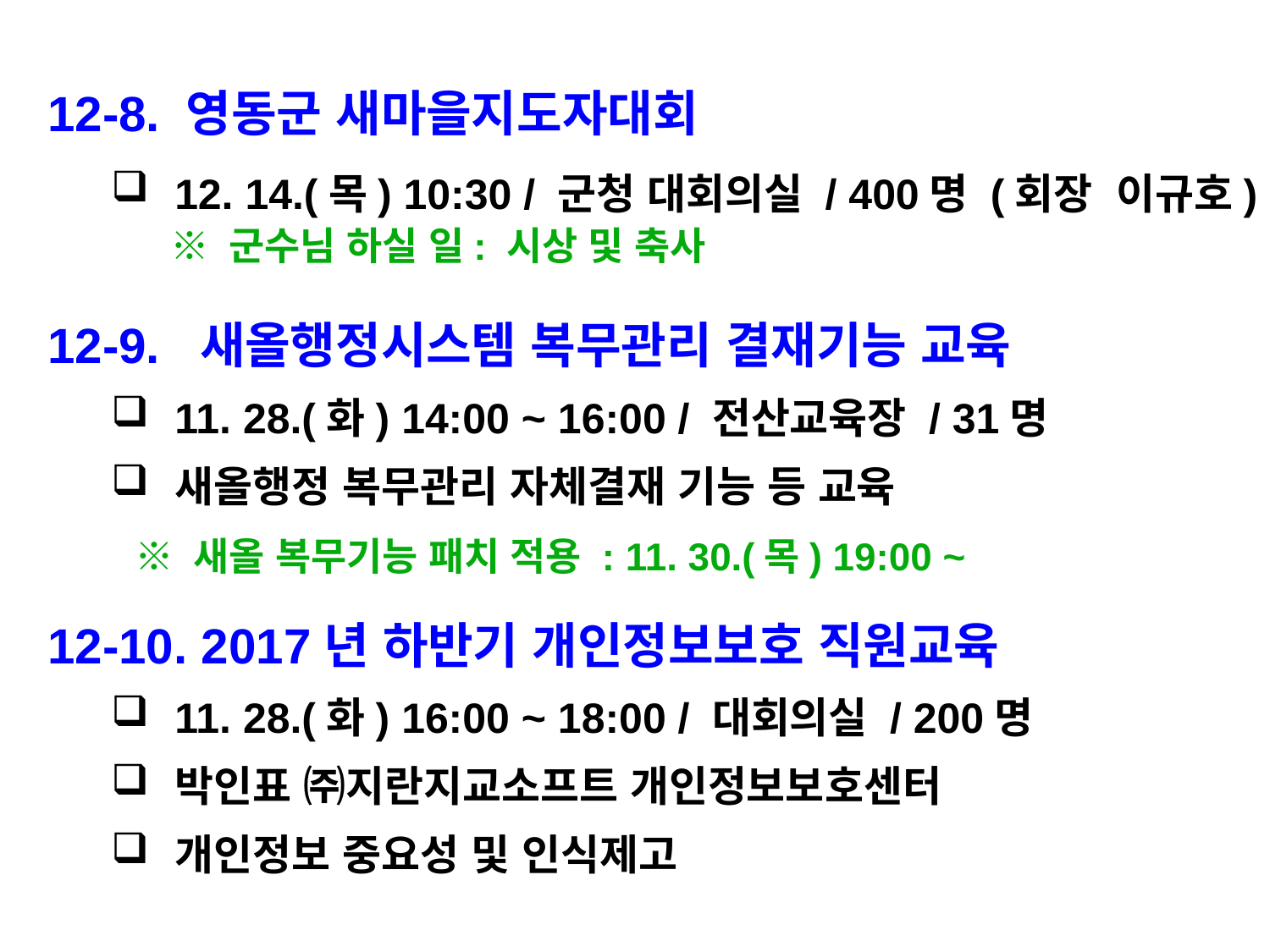

12-8. 영동군 새마을지도자대회
12. 14.(목) 10:30 / 군청 대회의실 / 400명 (회장  이규호)
     ※ 군수님 하실 일: 시상 및 축사

12-9.  새올행정시스템 복무관리 결재기능 교육
11. 28.(화) 14:00 ~ 16:00 / 전산교육장 / 31명
새올행정 복무관리 자체결재 기능 등 교육
  ※ 새올 복무기능 패치 적용 : 11. 30.(목) 19:00 ~
12-10. 2017년 하반기 개인정보보호 직원교육
11. 28.(화) 16:00 ~ 18:00 / 대회의실 / 200명
박인표 ㈜지란지교소프트 개인정보보호센터
개인정보 중요성 및 인식제고